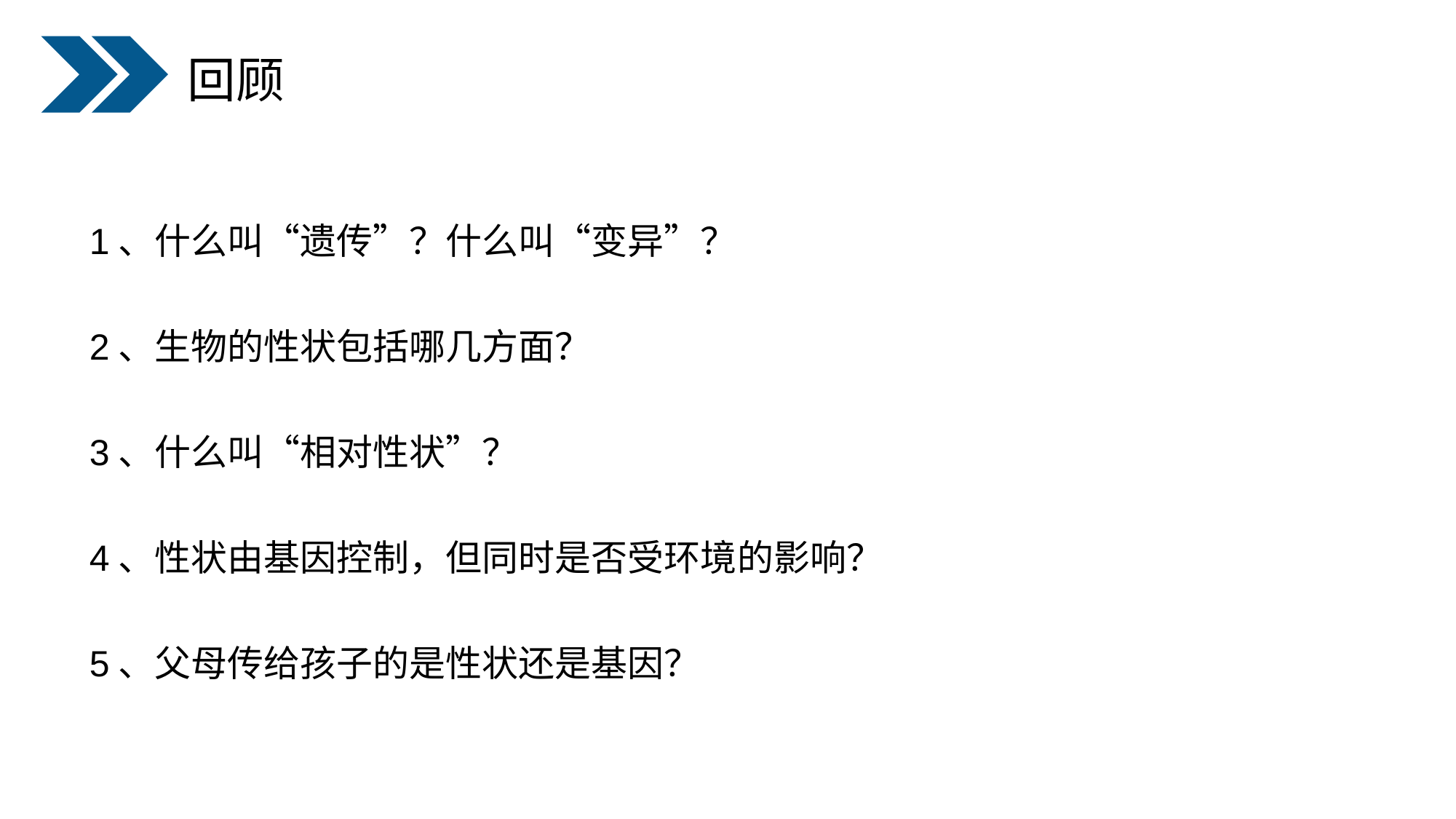

回顾
1、什么叫“遗传”？什么叫“变异”？
2、生物的性状包括哪几方面？
3、什么叫“相对性状”？
4、性状由基因控制，但同时是否受环境的影响？
5、父母传给孩子的是性状还是基因？